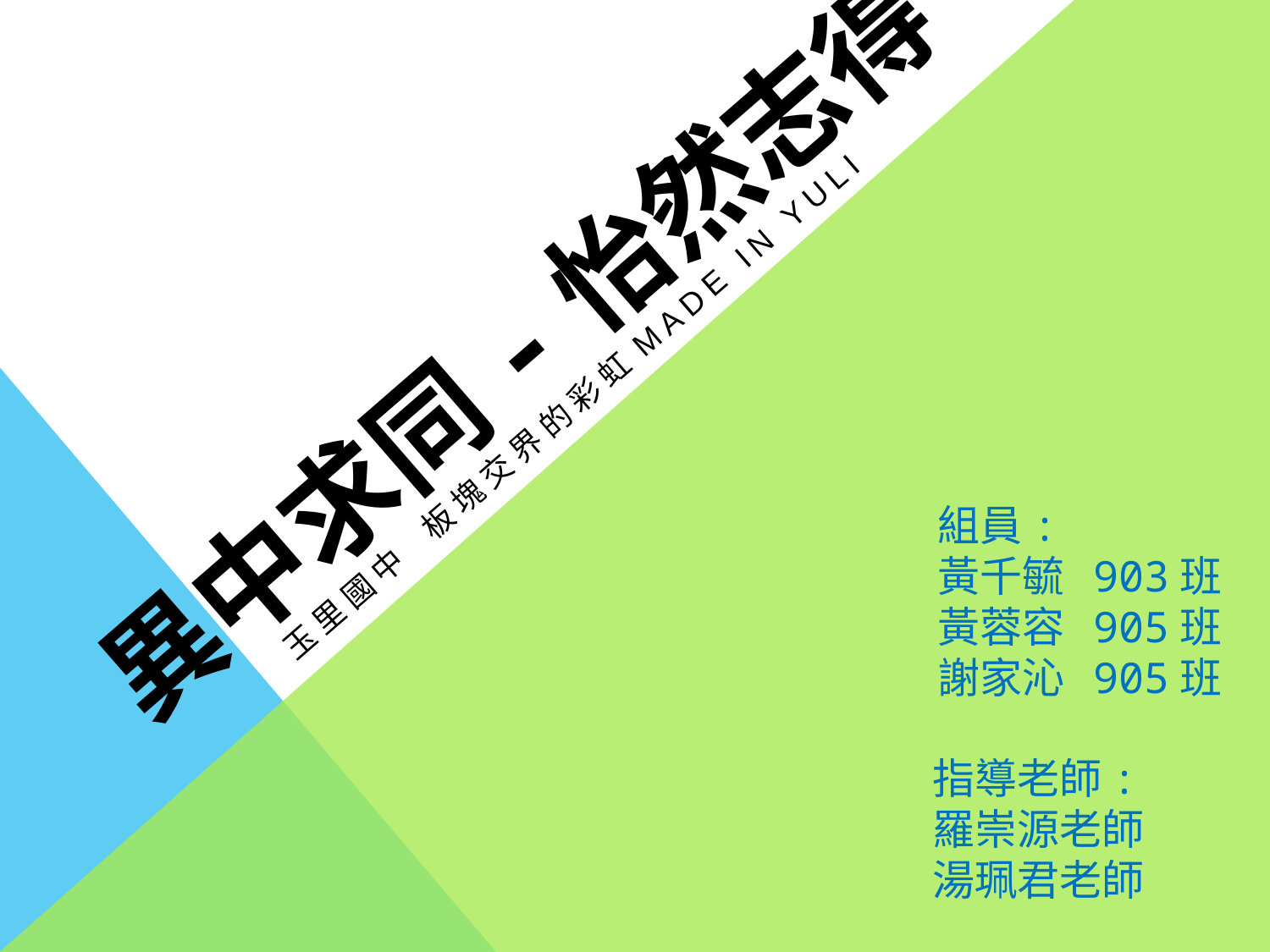

# 異中求同-怡然志得
玉里國中  板塊交界的彩虹Made in Yuli

組員:
黃千毓  903班
黃蓉容  905班
謝家沁  905班
指導老師:
羅崇源老師
湯珮君老師